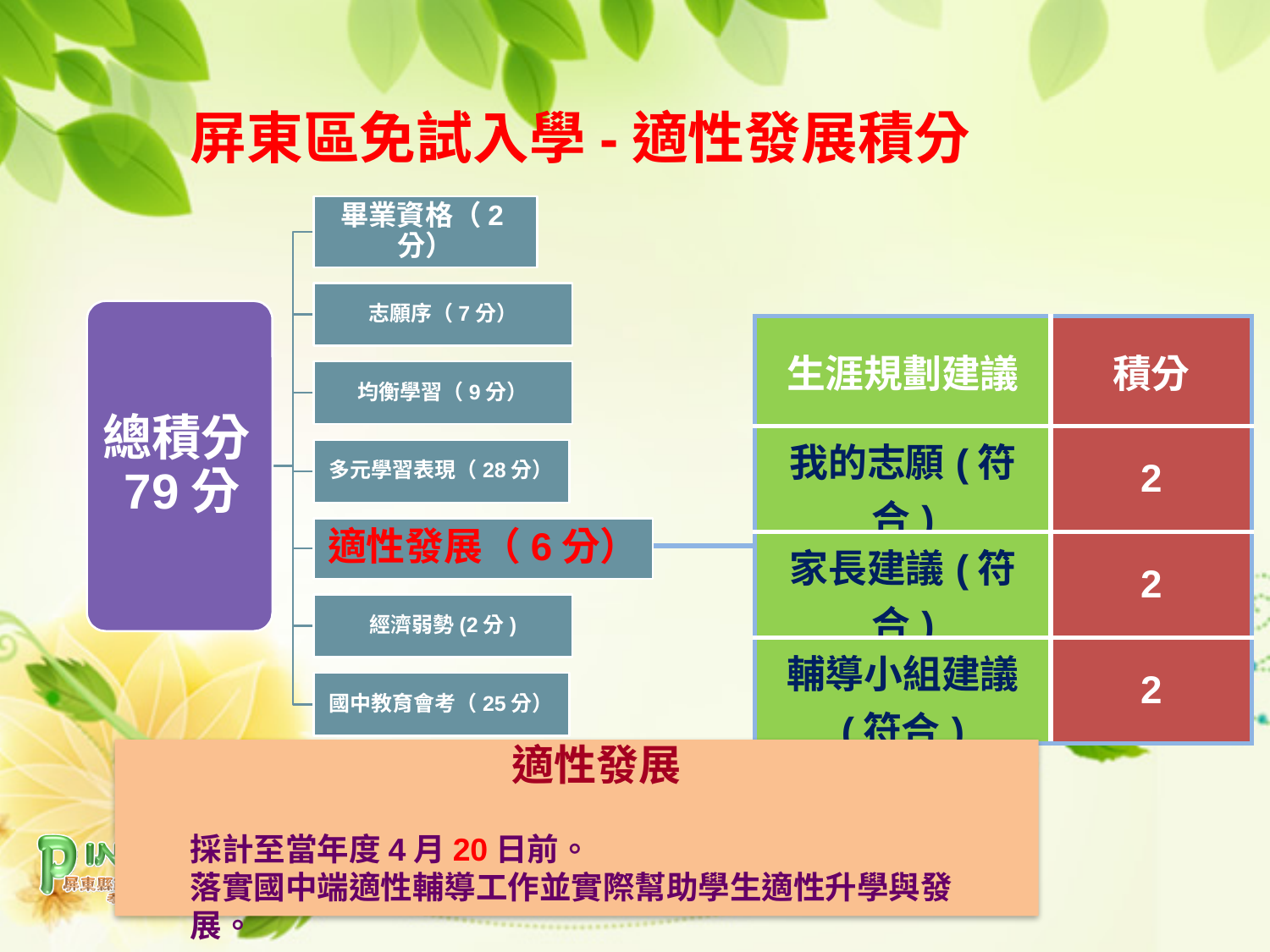

屏東區免試入學-適性發展積分

總積分79分
畢業資格（2分）
志願序（7分）
均衡學習（9分）
多元學習表現（28分）
適性發展（6分）
經濟弱勢(2分)
國中教育會考（25分）
| 生涯規劃建議 | 積分 |
| --- | --- |
| 我的志願(符合) | 2 |
| 家長建議(符合) | 2 |
| 輔導小組建議 (符合) | 2 |

適性發展

採計至當年度4月20日前。
落實國中端適性輔導工作並實際幫助學生適性升學與發展。